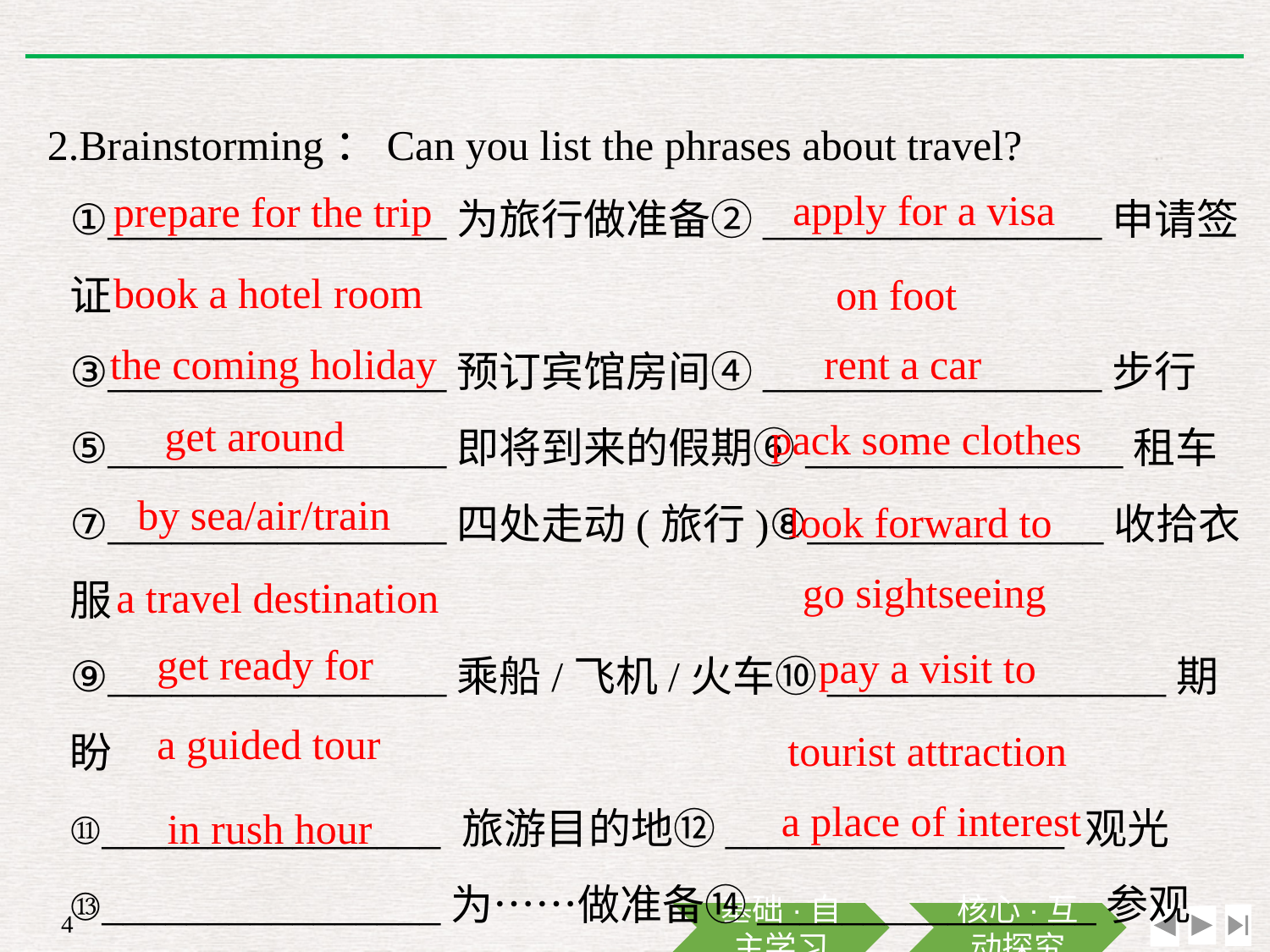

2.Brainstorming：Can you list the phrases about travel?
apply for a visa
prepare for the trip
①________________为旅行做准备②________________申请签证
③________________预订宾馆房间④________________步行
⑤________________即将到来的假期⑥_______________租车
⑦________________四处走动(旅行)⑧______________收拾衣服
⑨________________乘船/飞机/火车⑩________________期盼
⑪________________ 旅游目的地⑫________________ 观光
⑬________________为……做准备⑭________________参观
⑮________________有导游的旅行⑯_______________旅游景点
⑰________________在高峰时刻⑱________________名胜
book a hotel room
on foot
the coming holiday
rent a car
get around
pack some clothes
by sea/air/train
look forward to
go sightseeing
a travel destination
get ready for
pay a visit to
a guided tour
tourist attraction
a place of interest
in rush hour